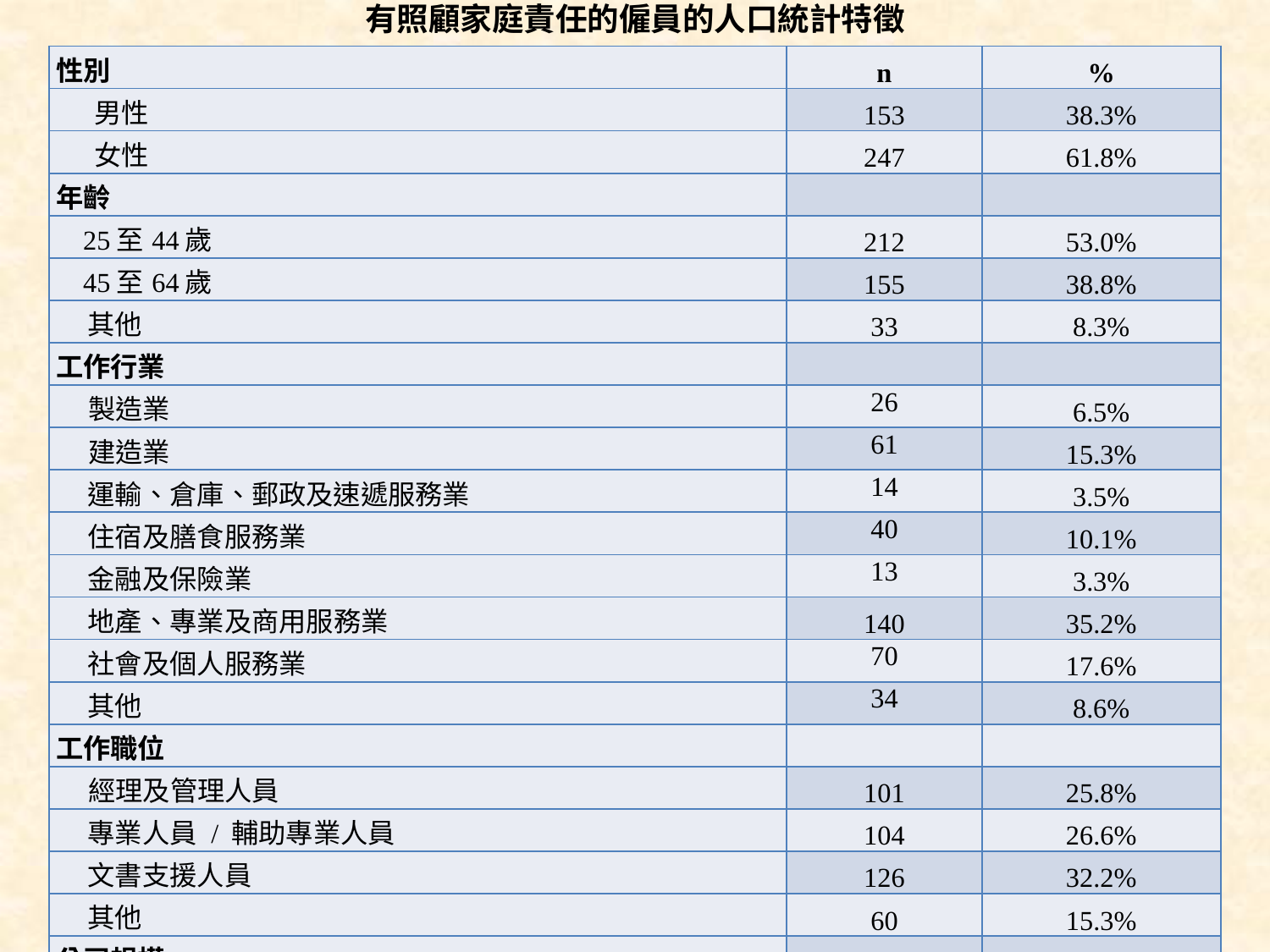

# 有照顧家庭責任的僱員的人口統計特徵
| 性別 | n | % |
| --- | --- | --- |
| 男性 | 153 | 38.3% |
| 女性 | 247 | 61.8% |
| 年齡 |  |  |
| 25至44歲 | 212 | 53.0% |
| 45至64歲 | 155 | 38.8% |
| 其他 | 33 | 8.3% |
| 工作行業 |  |  |
| 製造業 | 26 | 6.5% |
| 建造業 | 61 | 15.3% |
| 運輸、倉庫、郵政及速遞服務業 | 14 | 3.5% |
| 住宿及膳食服務業 | 40 | 10.1% |
| 金融及保險業 | 13 | 3.3% |
| 地產、專業及商用服務業 | 140 | 35.2% |
| 社會及個人服務業 | 70 | 17.6% |
| 其他 | 34 | 8.6% |
| 工作職位 |  |  |
| 經理及管理人員 | 101 | 25.8% |
| 專業人員 / 輔助專業人員 | 104 | 26.6% |
| 文書支援人員 | 126 | 32.2% |
| 其他 | 60 | 15.3% |
| 公司規模 |  |  |
| 小型 （少於50 人） | 90 | 23.7% |
| 中型 （50至299人） | 120 | 31.7% |
| 大型 （300人或以上） | 169 | 44.6% |
8